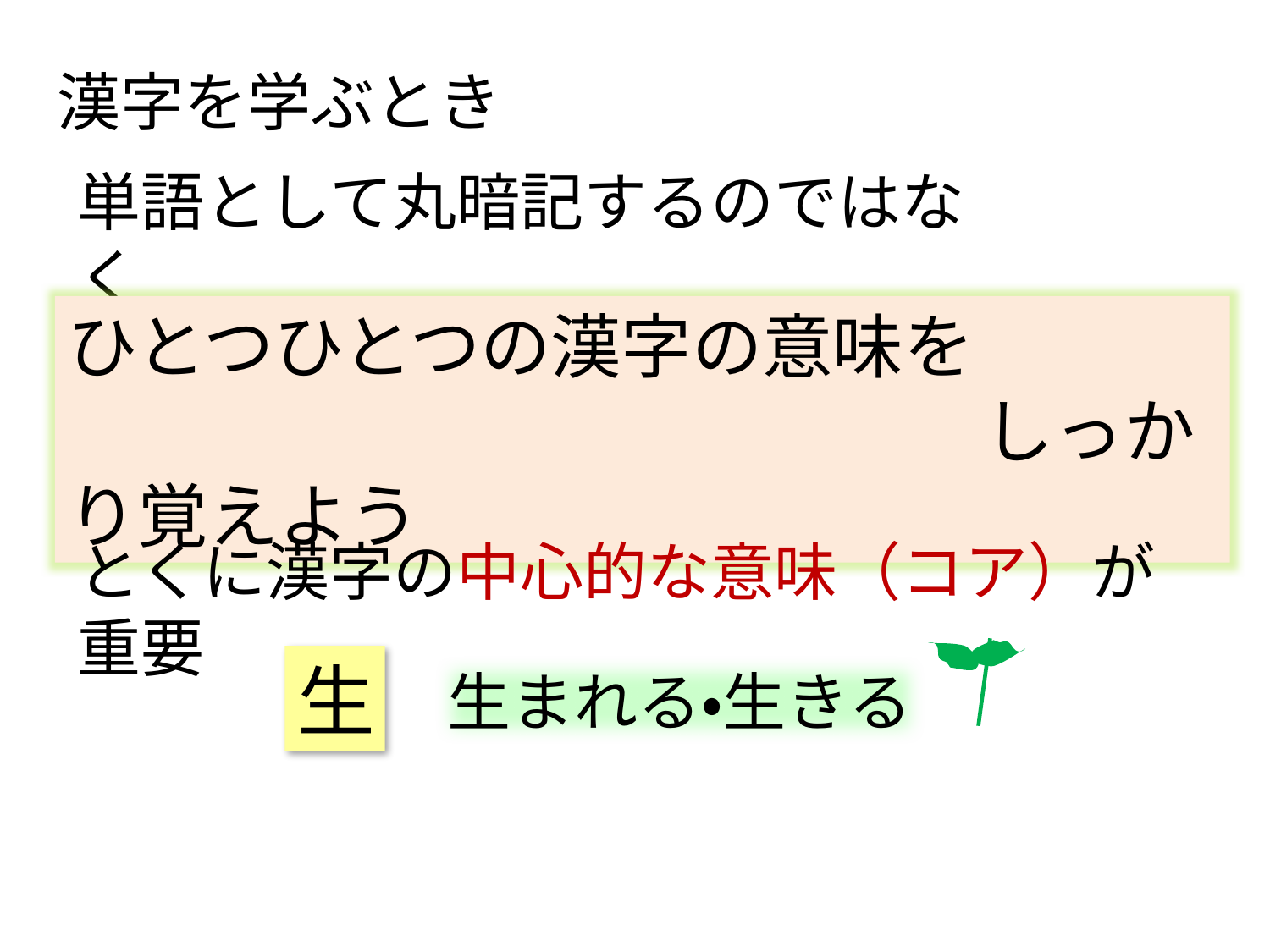

漢字を学ぶとき
単語として丸暗記するのではなく
ひとつひとつの漢字の意味を
　　　　　　　　　　　　　しっかり覚えよう
とくに漢字の中心的な意味（コア）が重要

生
生まれる・生きる